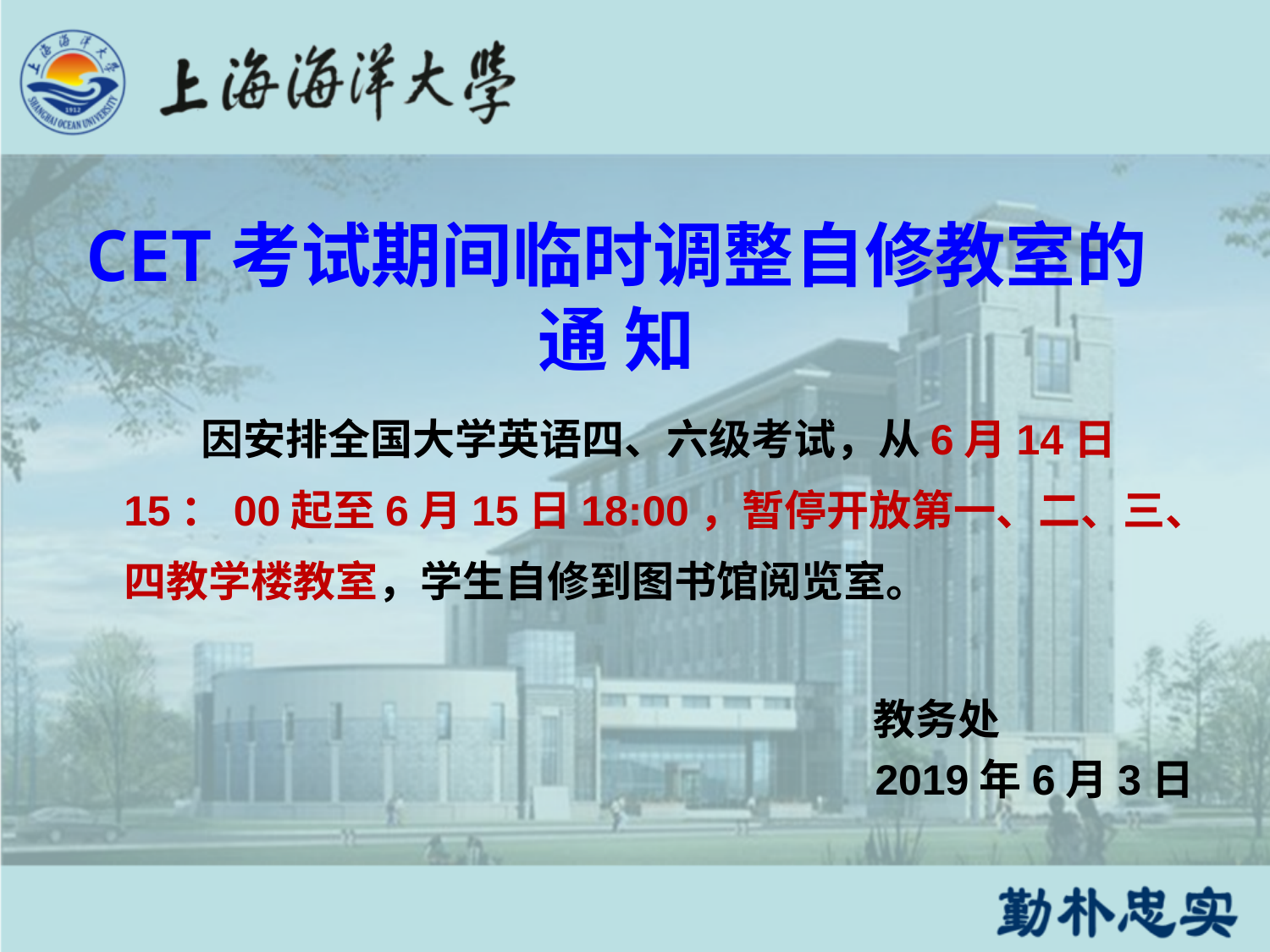

# CET考试期间临时调整自修教室的 通 知
            因安排全国大学英语四、六级考试，从6月14日15：00起至6月15日18:00，暂停开放第一、二、三、四教学楼教室，学生自修到图书馆阅览室。

                                                                 教务处
2019年6月3日